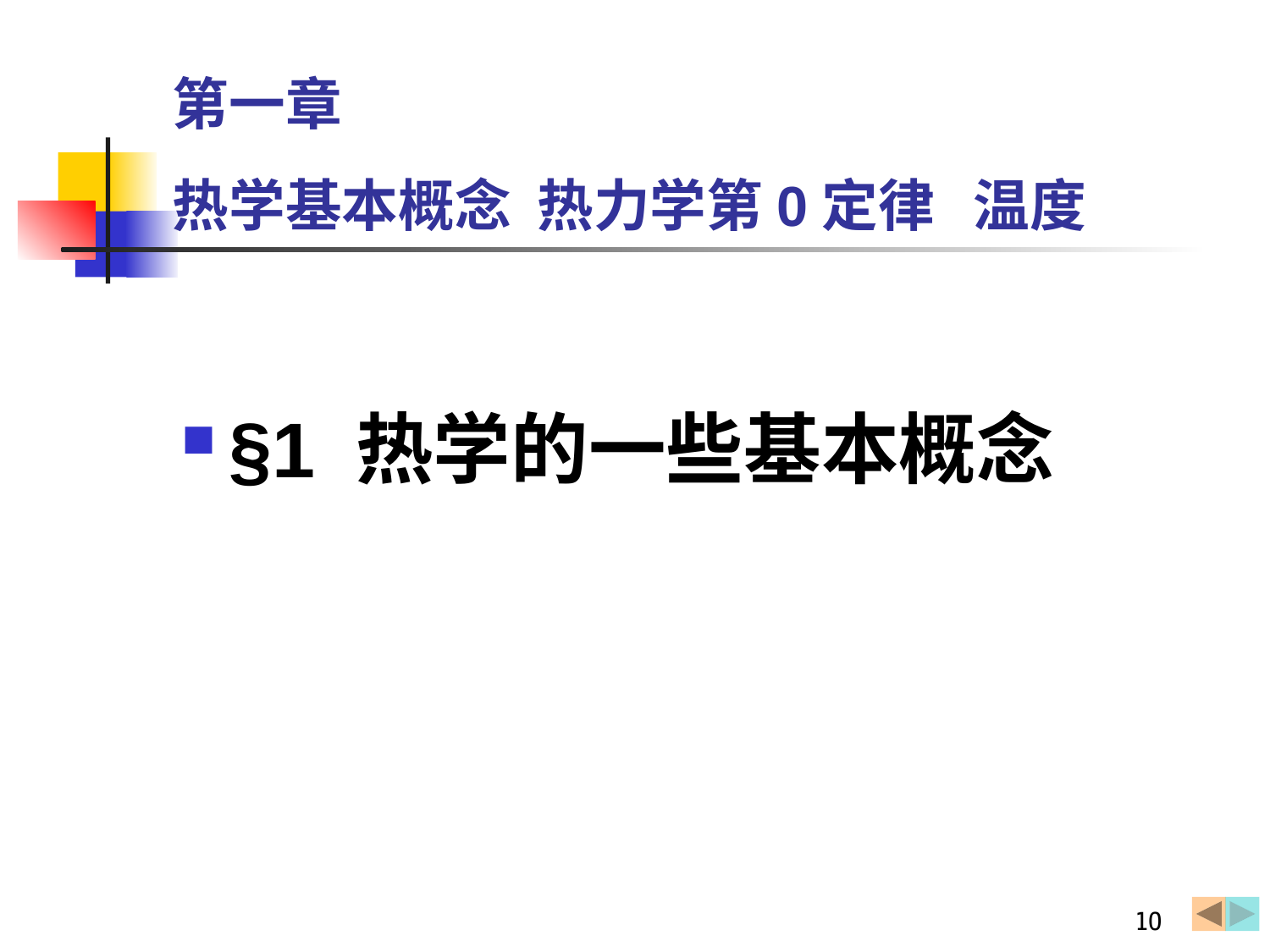

# 第一章 热学基本概念  热力学第0定律   温度
§1 热学的一些基本概念
10